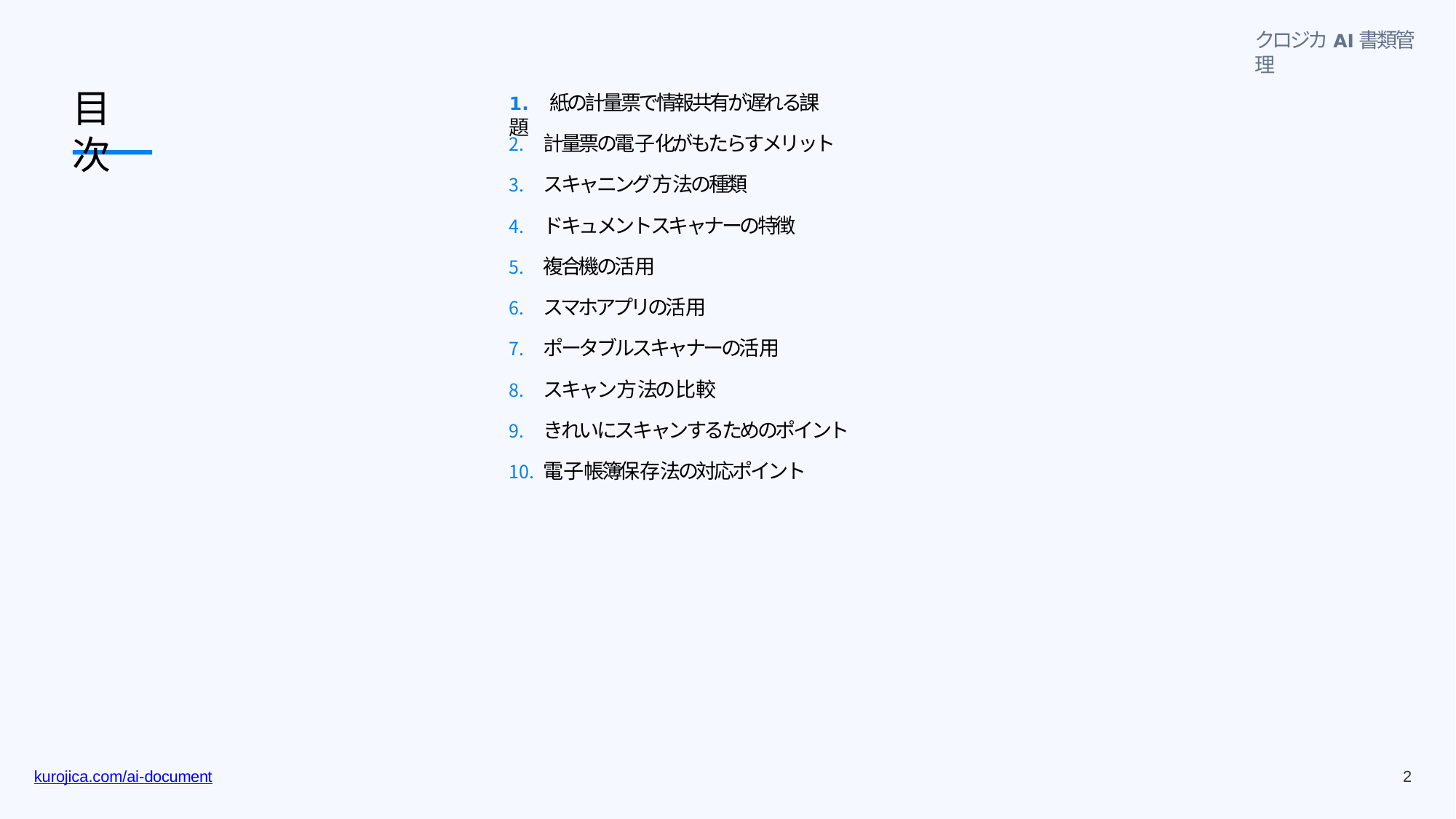

クロジカAI書類管理
⽬次
1.  紙の計量票で情報共有が遅れる課題
計量票の電⼦化がもたらすメリット
スキャニング⽅法の種類
ドキュメントスキャナーの特徴
複合機の活⽤
スマホアプリの活⽤
ポータブルスキャナーの活⽤
スキャン⽅法の⽐較
きれいにスキャンするためのポイント
電⼦帳簿保存法の対応ポイント
2
kurojica.com/ai-document